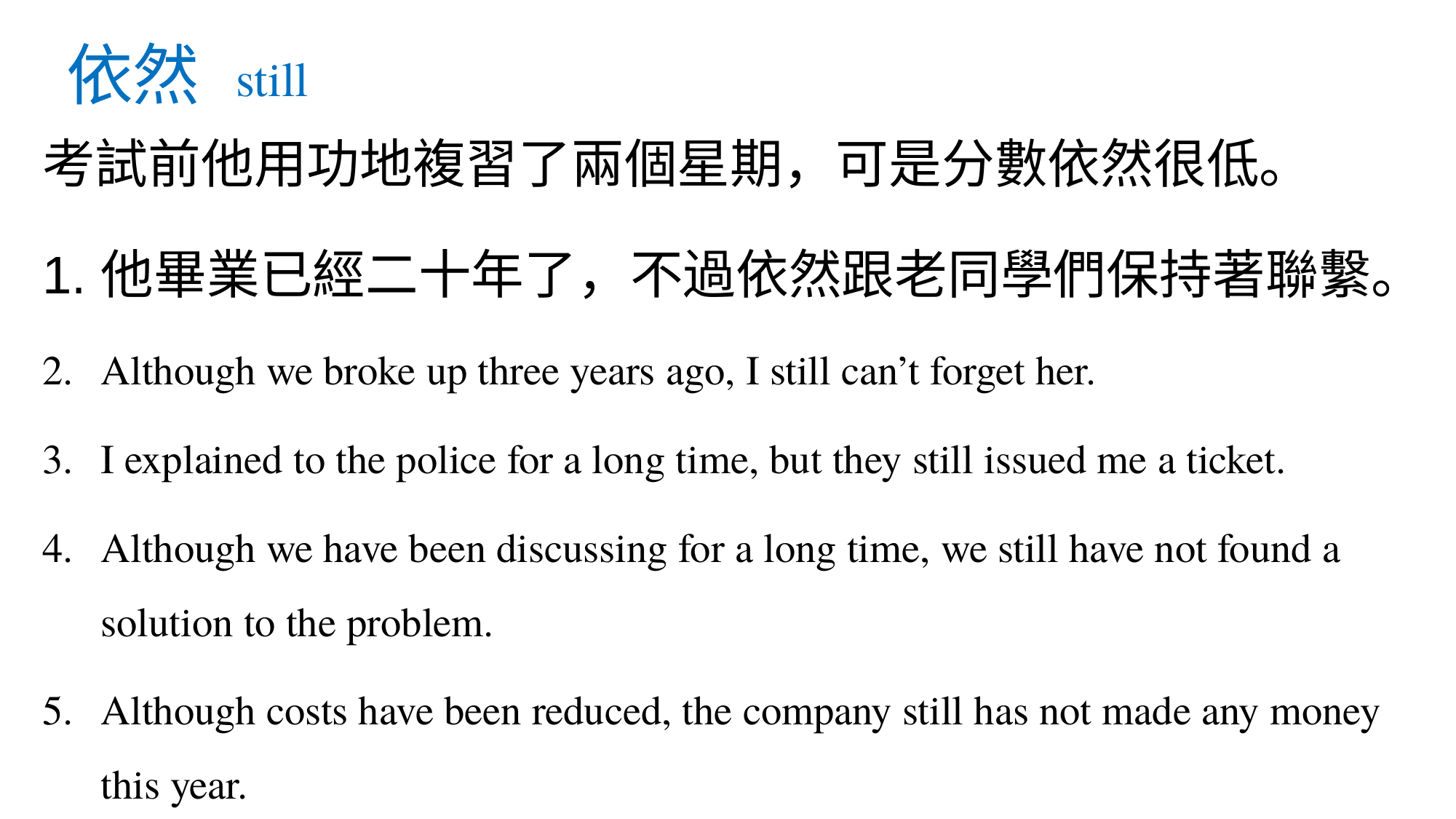

# 依然
still
考試前他用功地複習了兩個星期，可是分數依然很低。
他畢業已經二十年了，不過依然跟老同學們保持著聯繫。
Although we broke up three years ago, I still can’t forget her.
I explained to the police for a long time, but they still issued me a ticket.
Although we have been discussing for a long time, we still have not found a solution to the problem.
Although costs have been reduced, the company still has not made any money this year.